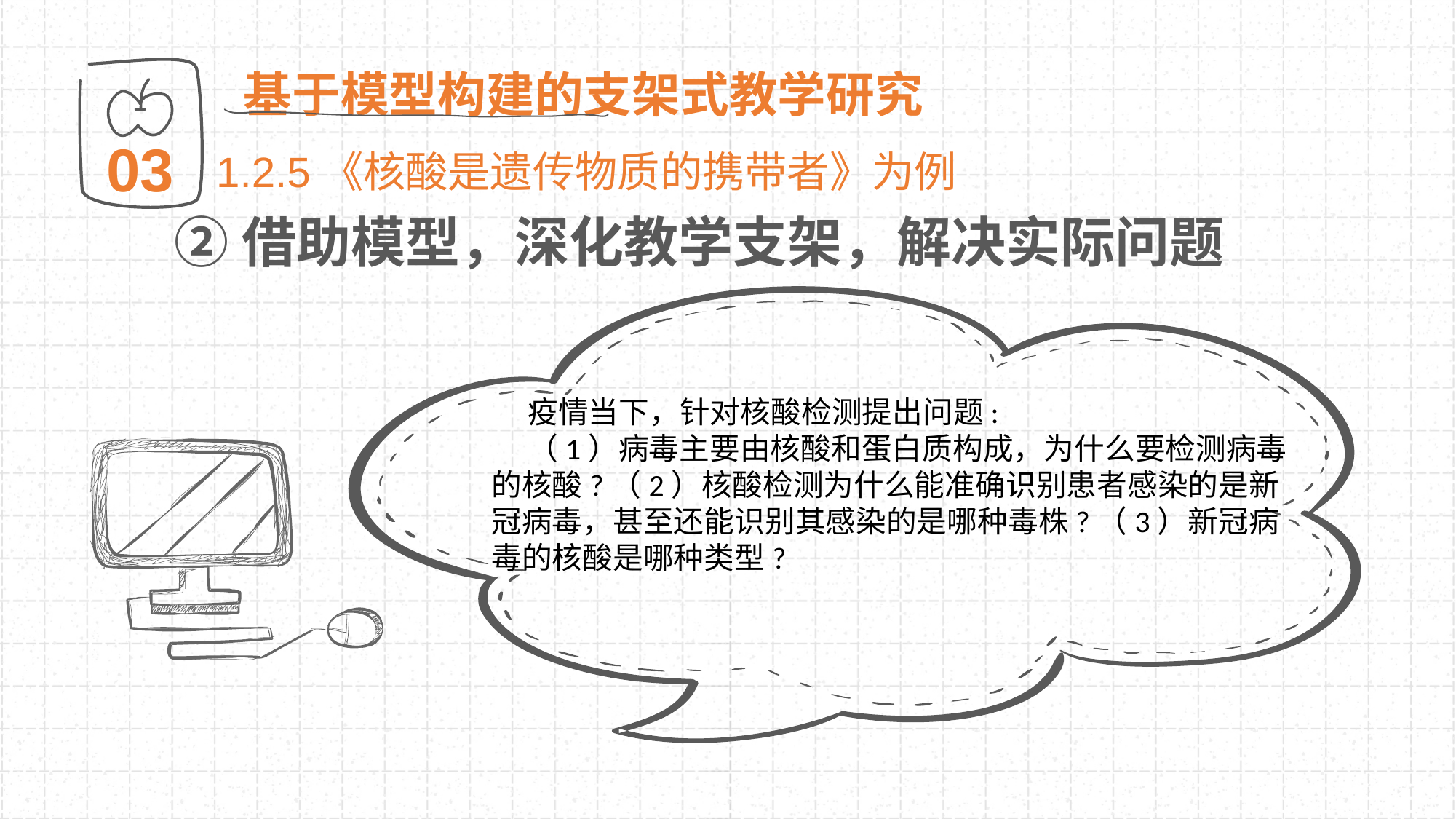

基于模型构建的支架式教学研究

03

1.2.5《核酸是遗传物质的携带者》为例
②借助模型，深化教学支架，解决实际问题

疫情当下，针对核酸检测提出问题:
（1）病毒主要由核酸和蛋白质构成，为什么要检测病毒的核酸?（2）核酸检测为什么能准确识别患者感染的是新冠病毒，甚至还能识别其感染的是哪种毒株?（3）新冠病毒的核酸是哪种类型?